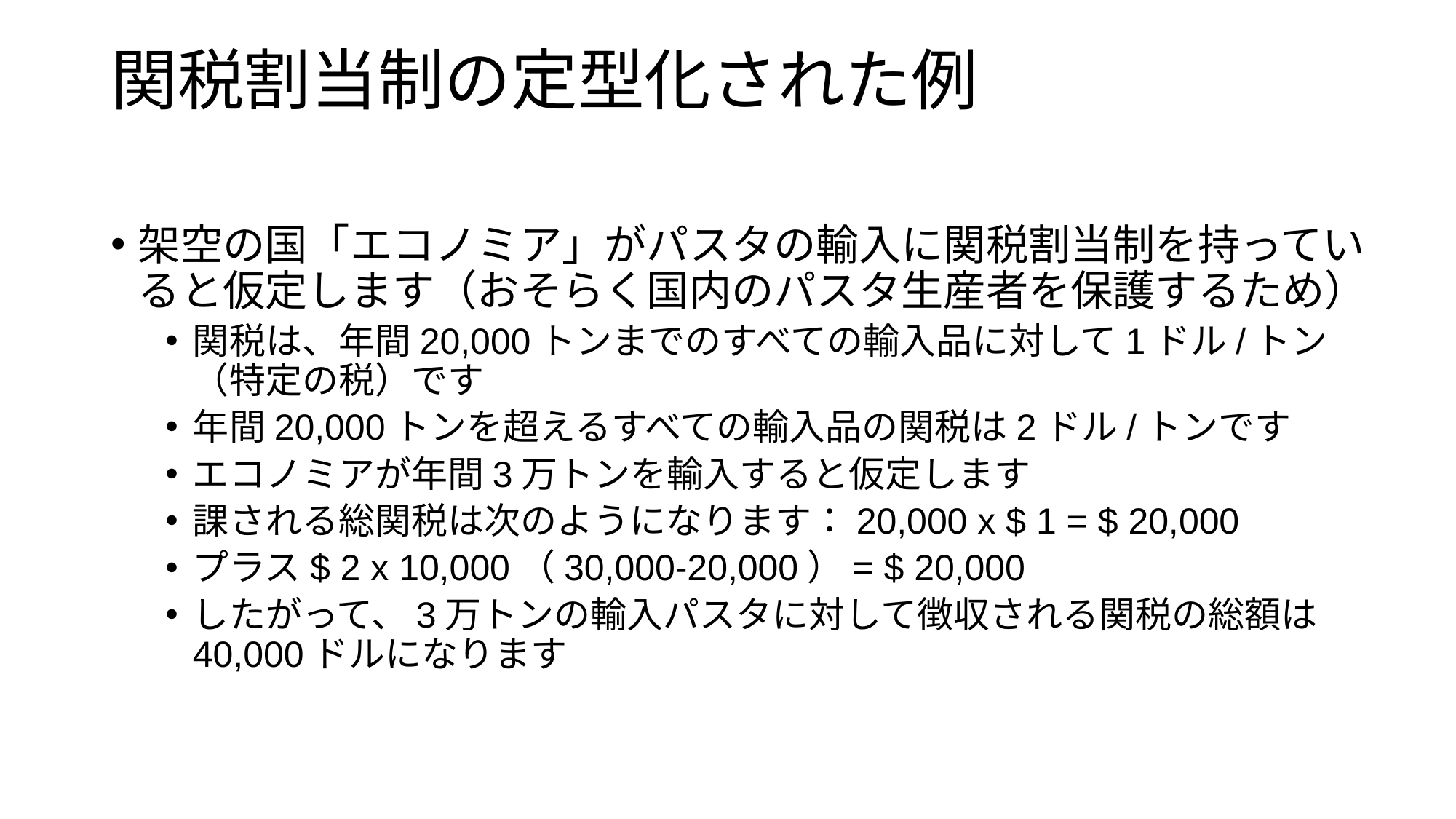

# 関税割当制の定型化された例
架空の国「エコノミア」がパスタの輸入に関税割当制を持っていると仮定します（おそらく国内のパスタ生産者を保護するため）
関税は、年間20,000トンまでのすべての輸入品に対して1ドル/トン（特定の税）です
年間20,000トンを超えるすべての輸入品の関税は2ドル/トンです
エコノミアが年間3万トンを輸入すると仮定します
課される総関税は次のようになります：20,000 x $ 1 = $ 20,000
プラス$ 2 x 10,000（30,000-20,000）= $ 20,000
したがって、3万トンの輸入パスタに対して徴収される関税の総額は40,000ドルになります